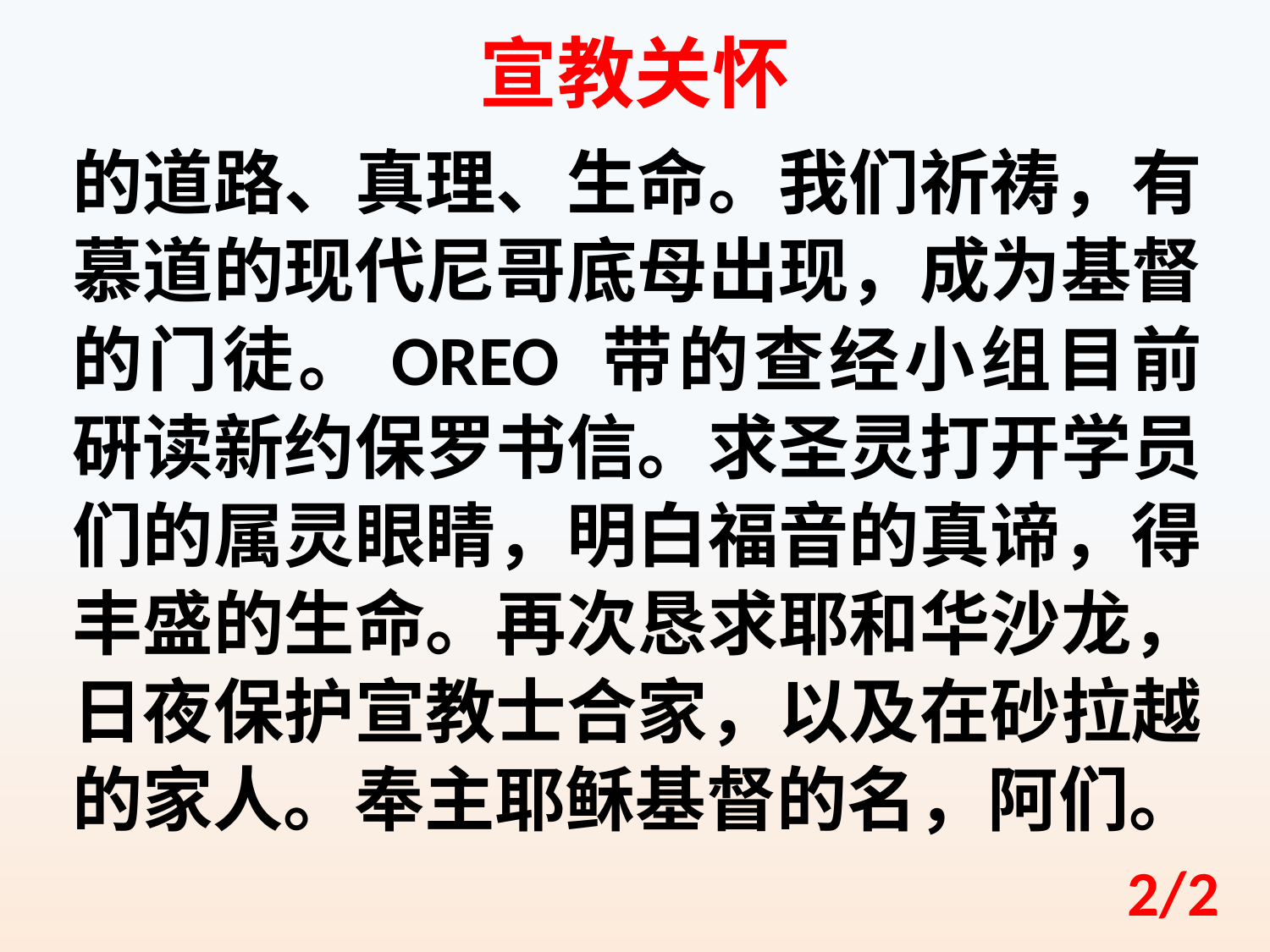

宣教关怀
的道路、真理、生命。我们祈祷，有慕道的现代尼哥底母出现，成为基督的门徒。Oreo 带的查经小组目前硏读新约保罗书信。求圣灵打开学员们的属灵眼睛，明白福音的真谛，得丰盛的生命。再次恳求耶和华沙龙，日夜保护宣教士合家，以及在砂拉越的家人。奉主耶稣基督的名，阿们。
2/2